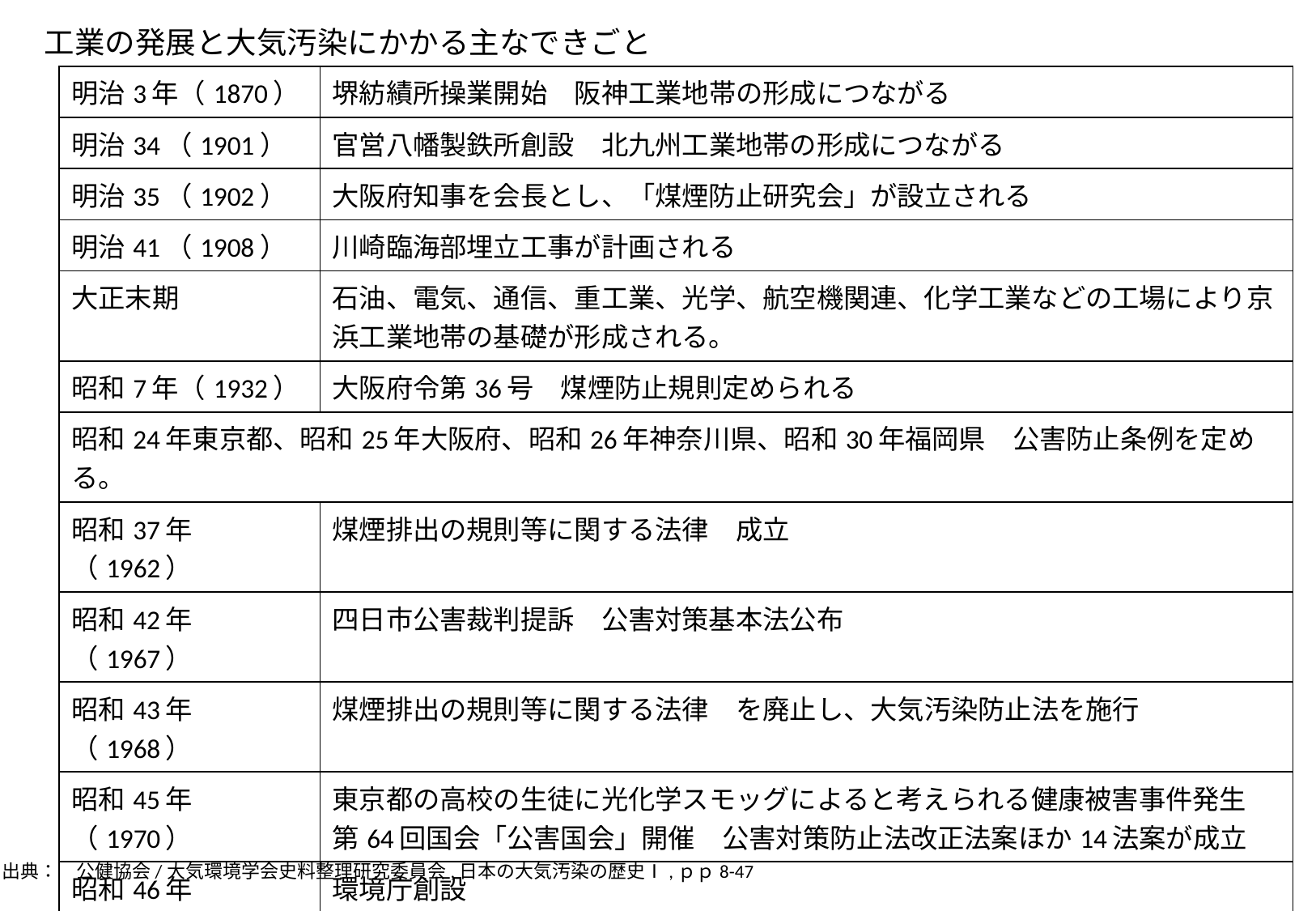

工業の発展と大気汚染にかかる主なできごと
| 明治3年（1870） | 堺紡績所操業開始　阪神工業地帯の形成につながる |
| --- | --- |
| 明治34（1901） | 官営八幡製鉄所創設　北九州工業地帯の形成につながる |
| 明治35（1902） | 大阪府知事を会長とし、「煤煙防止研究会」が設立される |
| 明治41（1908） | 川崎臨海部埋立工事が計画される |
| 大正末期 | 石油、電気、通信、重工業、光学、航空機関連、化学工業などの工場により京浜工業地帯の基礎が形成される。 |
| 昭和7年（1932） | 大阪府令第36号　煤煙防止規則定められる |
| 昭和24年東京都、昭和25年大阪府、昭和26年神奈川県、昭和30年福岡県　公害防止条例を定める。 |  |
| 昭和37年（1962） | 煤煙排出の規則等に関する法律　成立 |
| 昭和42年（1967） | 四日市公害裁判提訴　公害対策基本法公布 |
| 昭和43年（1968） | 煤煙排出の規則等に関する法律　を廃止し、大気汚染防止法を施行 |
| 昭和45年（1970） | 東京都の高校の生徒に光化学スモッグによると考えられる健康被害事件発生 第64回国会「公害国会」開催　公害対策防止法改正法案ほか14法案が成立 |
| 昭和46年（1971） | 環境庁創設 |
| 平成13（2001）年 | 環境省発足 |
出典：　公健協会/大気環境学会史料整理研究委員会,日本の大気汚染の歴史Ⅰ,ｐｐ8-47